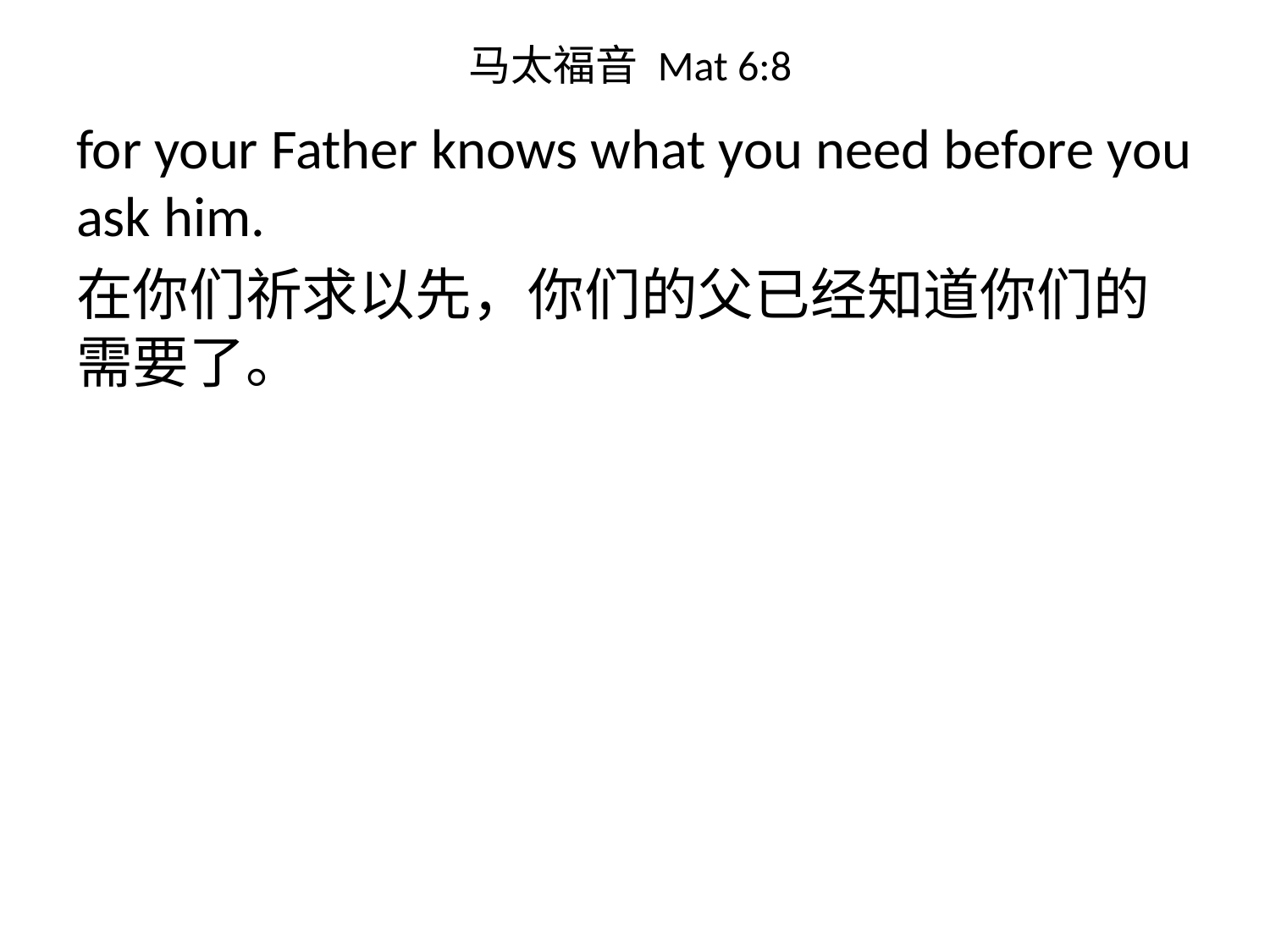

# 马太福音 Mat 6:8
for your Father knows what you need before you ask him.
在你们祈求以先，你们的父已经知道你们的需要了。